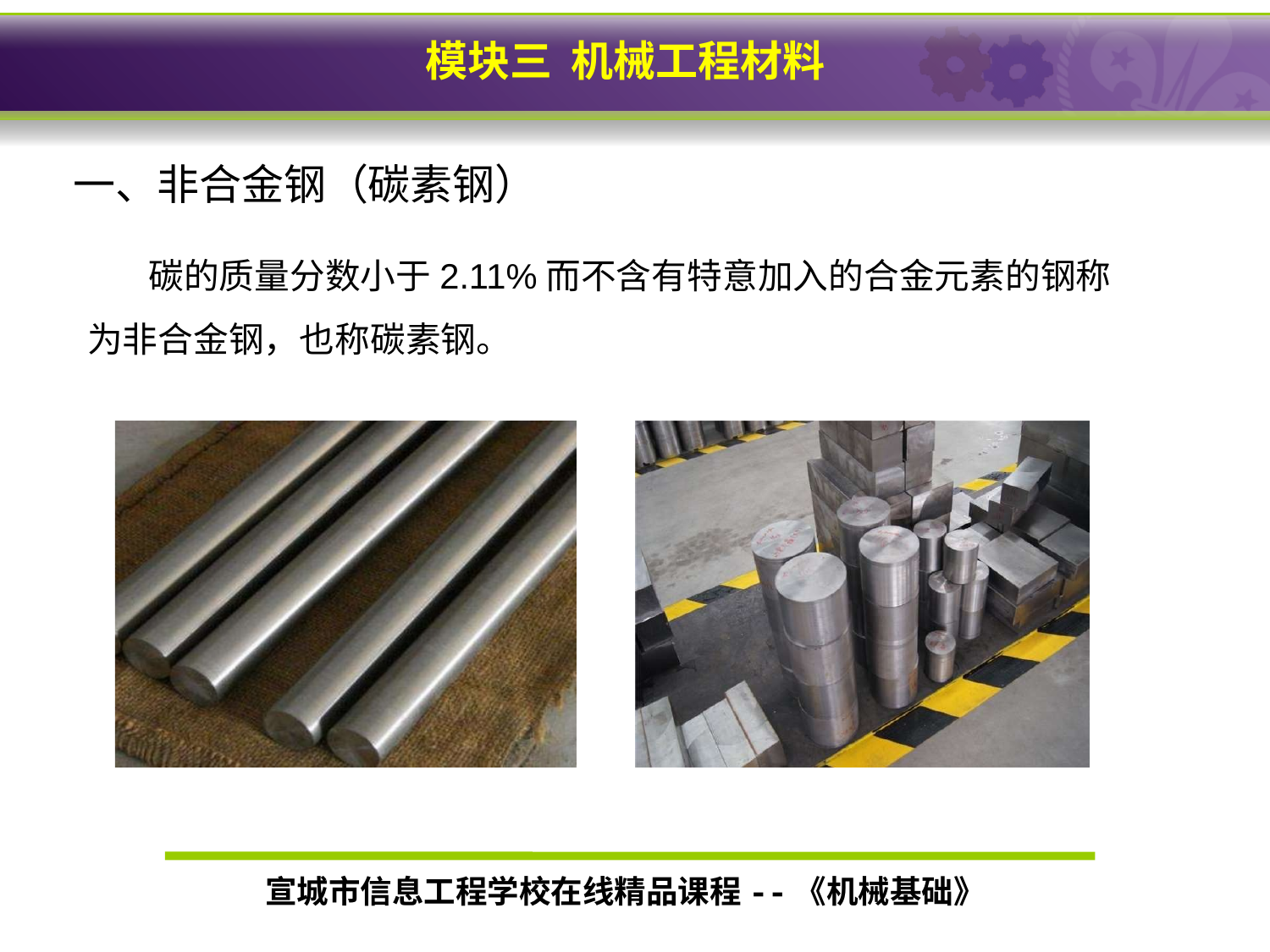

# 一、非合金钢（碳素钢）
  碳的质量分数小于2.11%而不含有特意加入的合金元素的钢称为非合金钢，也称碳素钢。